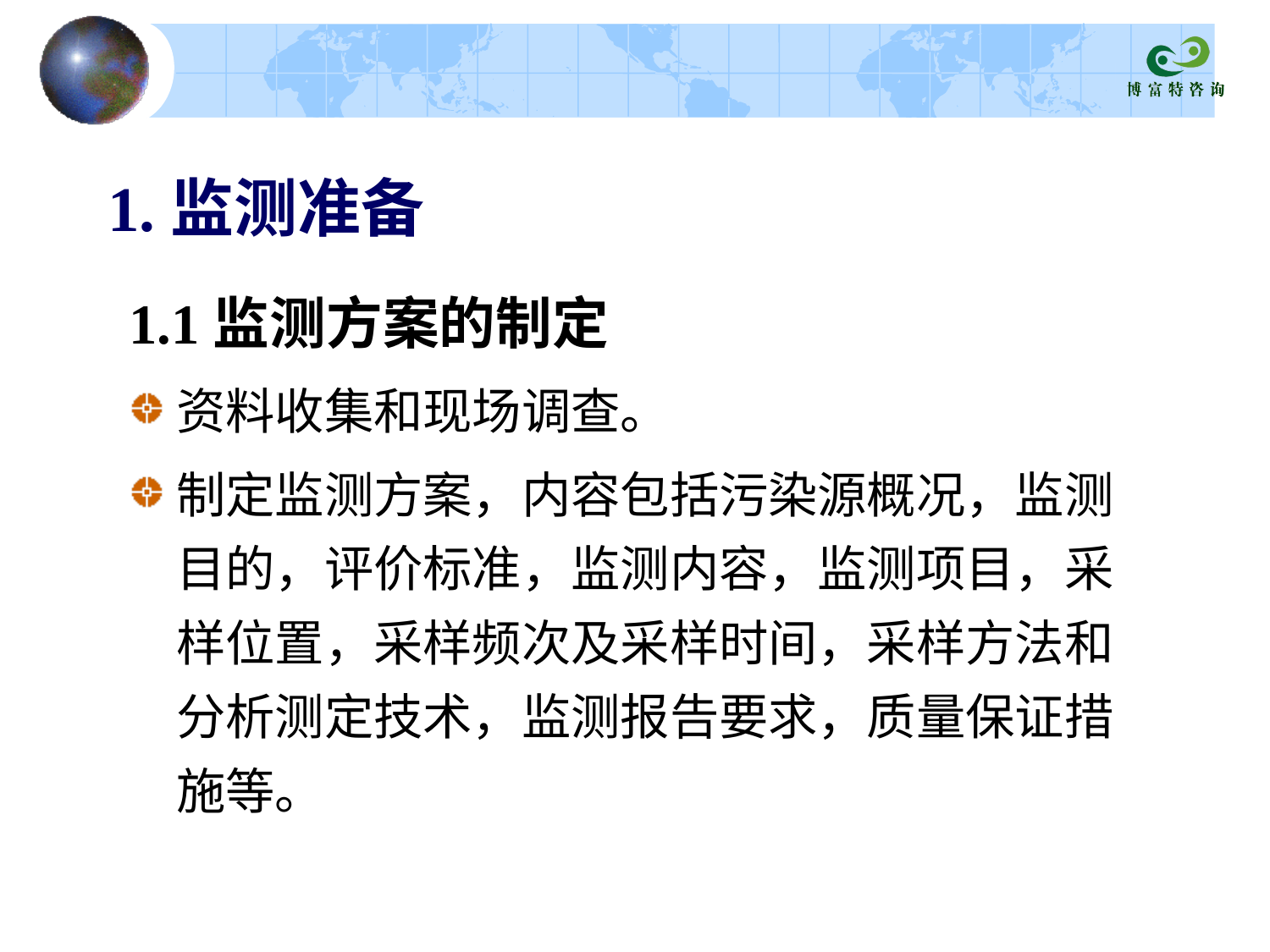

# 1.监测准备
1.1监测方案的制定
资料收集和现场调查。
制定监测方案，内容包括污染源概况，监测目的，评价标准，监测内容，监测项目，采样位置，采样频次及采样时间，采样方法和分析测定技术，监测报告要求，质量保证措施等。